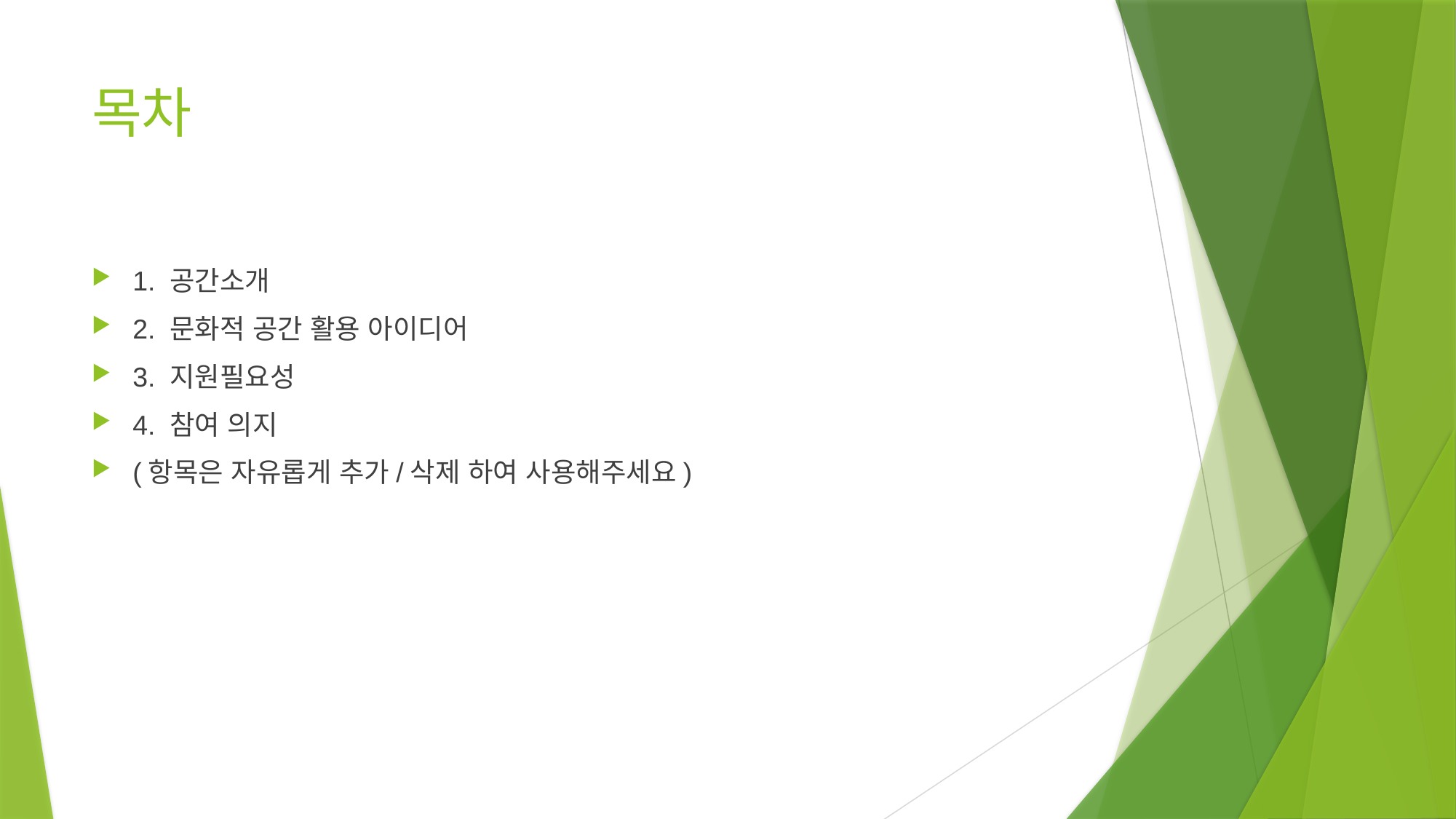

# 목차
1. 공간소개
2. 문화적 공간 활용 아이디어
3. 지원필요성
4. 참여 의지
(항목은 자유롭게 추가/삭제 하여 사용해주세요)